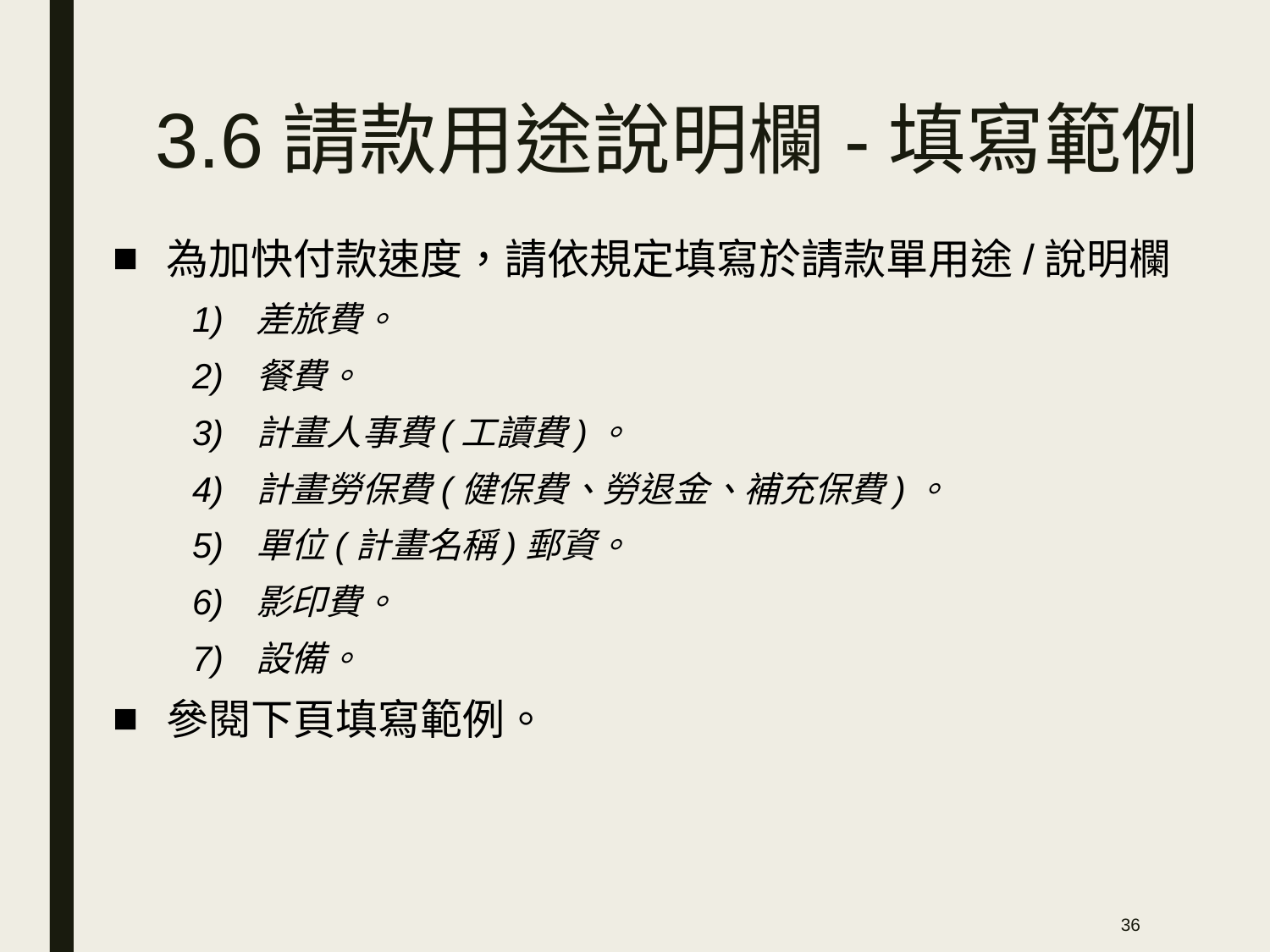

# 3.6請款用途說明欄-填寫範例
為加快付款速度，請依規定填寫於請款單用途/說明欄
差旅費。
餐費。
計畫人事費(工讀費)。
計畫勞保費(健保費、勞退金、補充保費)。
單位(計畫名稱)郵資。
影印費。
設備。
參閱下頁填寫範例。

36